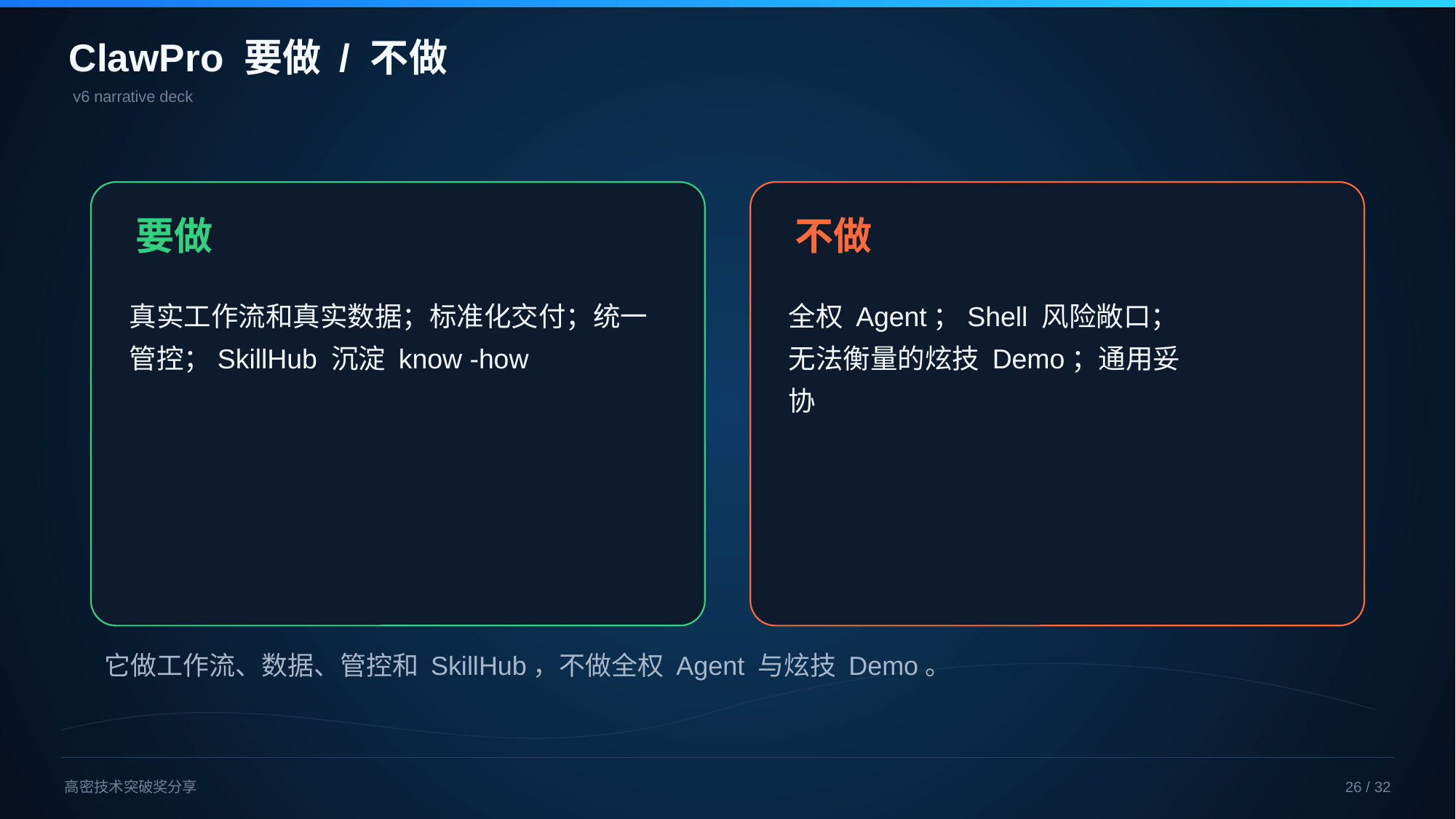

ClawPro 要做 / 不做
v6 narrative deck

要做
真实工作流和真实数据；标准化交付；统一管控；SkillHub 沉淀 know -how

不做
全权 Agent；Shell 风险敞口；无法衡量的炫技 Demo；通用妥协
它做工作流、数据、管控和 SkillHub，不做全权 Agent 与炫技 Demo。

高密技术突破奖分享
26 / 32